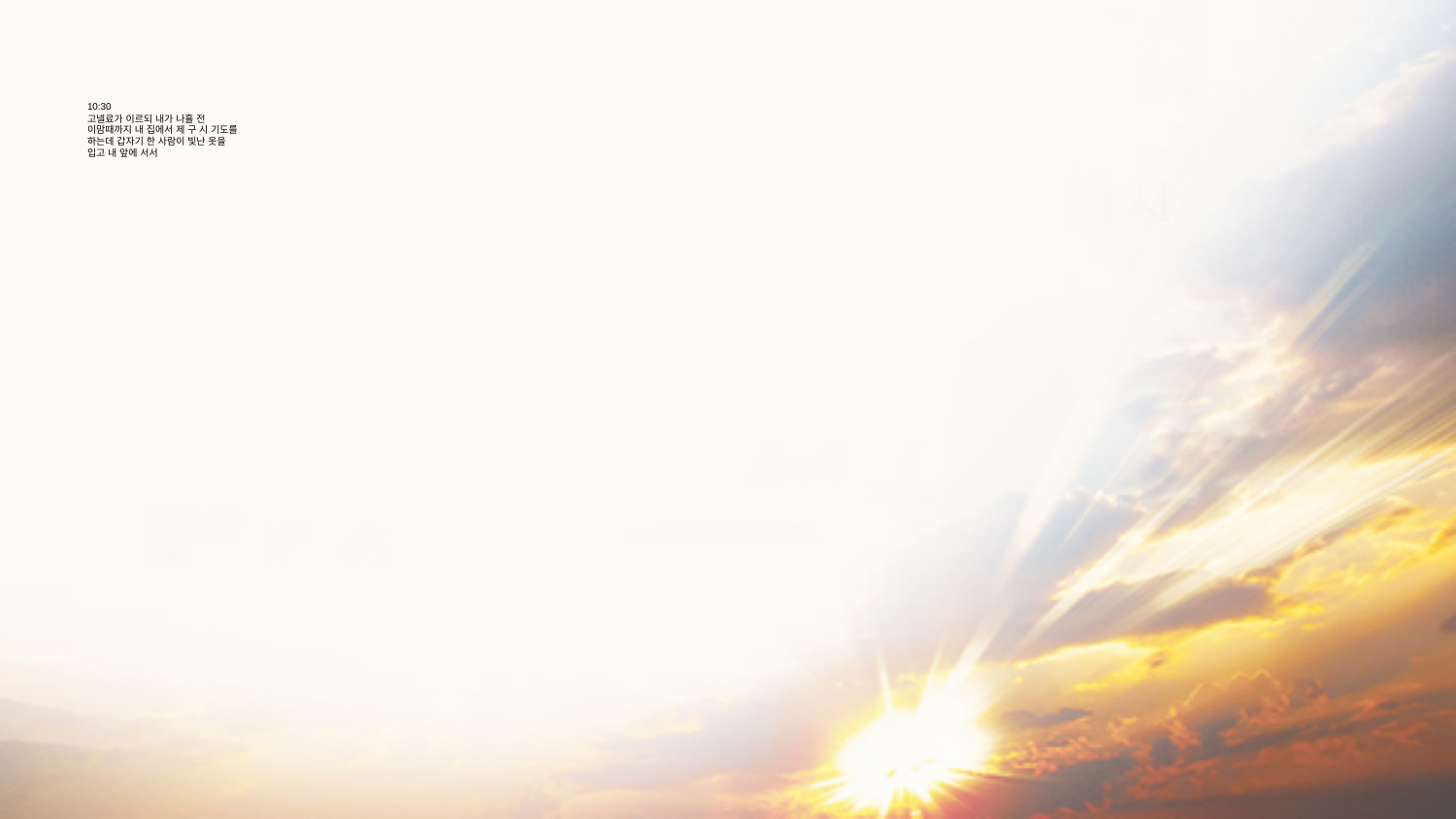

# 10:30 고넬료가 이르되 내가 나흘 전 이맘때까지 내 집에서 제 구 시 기도를 하는데 갑자기 한 사람이 빛난 옷을 입고 내 앞에 서서